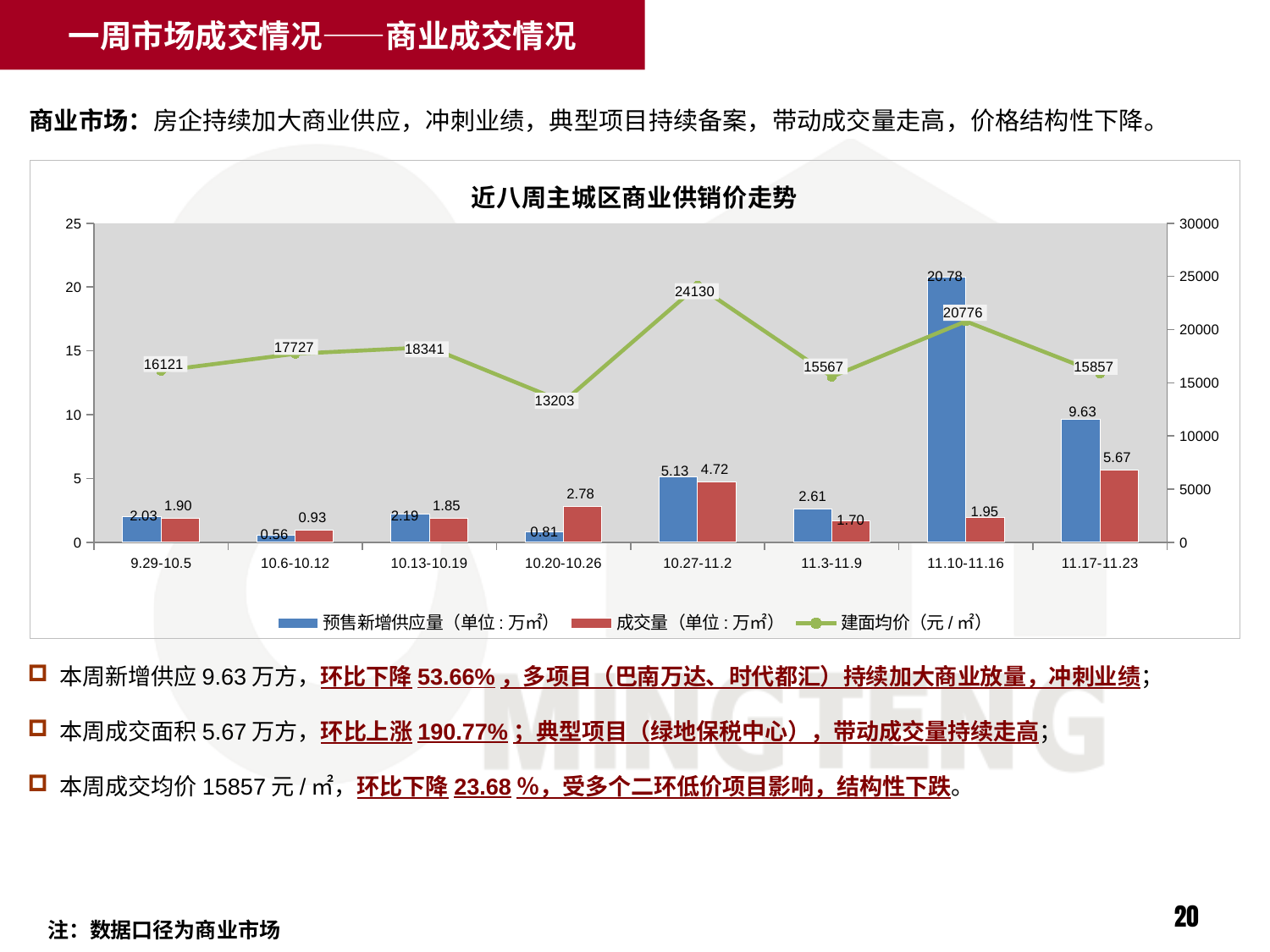

一周市场成交情况——商业成交情况
商业市场：房企持续加大商业供应，冲刺业绩，典型项目持续备案，带动成交量走高，价格结构性下降。

### Chart

| Category | 预售新增供应量（单位:万㎡） | 成交量（单位:万㎡） | 建面均价（元/㎡） |
|---|---|---|---|
| 9.29-10.5 | 2.03 | 1.9000000000000001 | 16121.0 |
| 10.6-10.12 | 0.56 | 0.93 | 17727.0 |
| 10.13-10.19 | 2.19 | 1.85 | 18341.0 |
| 10.20-10.26 | 0.81 | 2.7800000000000002 | 13203.0 |
| 10.27-11.2 | 5.13 | 4.72 | 24130.0 |
| 11.3-11.9 | 2.61 | 1.7 | 15567.0 |
| 11.10-11.16 | 20.779999999999987 | 1.9500000000000008 | 20776.0 |
| 11.17-11.23 | 9.63 | 5.67 | 15857.0 |
 本周新增供应9.63万方，环比下降53.66%，多项目（巴南万达、时代都汇）持续加大商业放量，冲刺业绩；

 本周成交面积5.67万方，环比上涨190.77%；典型项目（绿地保税中心），带动成交量持续走高；

 本周成交均价15857元/㎡，环比下降23.68％，受多个二环低价项目影响，结构性下跌。
20
注：数据口径为商业市场